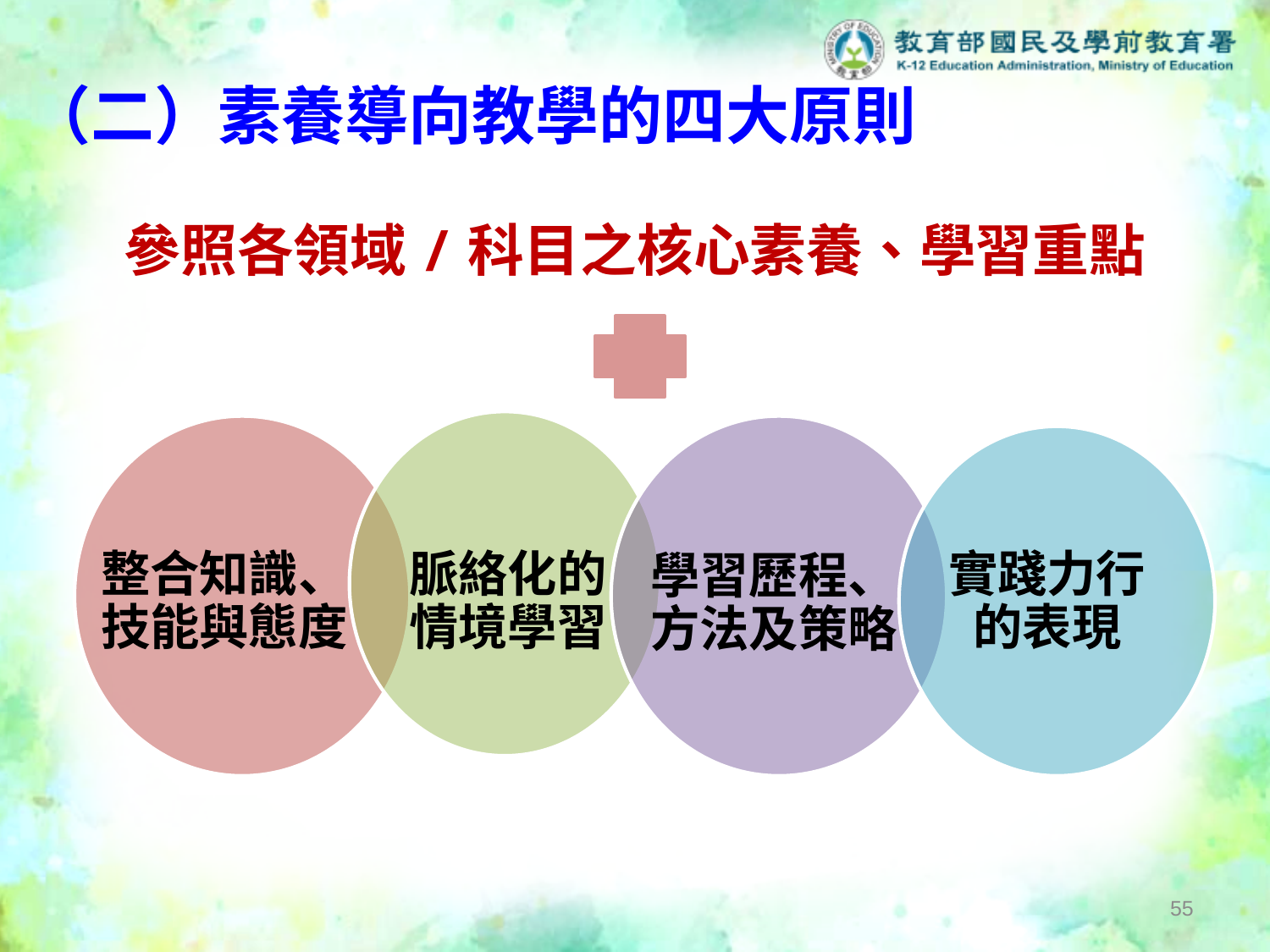

（二）素養導向教學的四大原則
參照各領域/科目之核心素養、學習重點

整合知識、
技能與態度
脈絡化的
情境學習
實踐力行的表現
學習歷程、
方法及策略
55